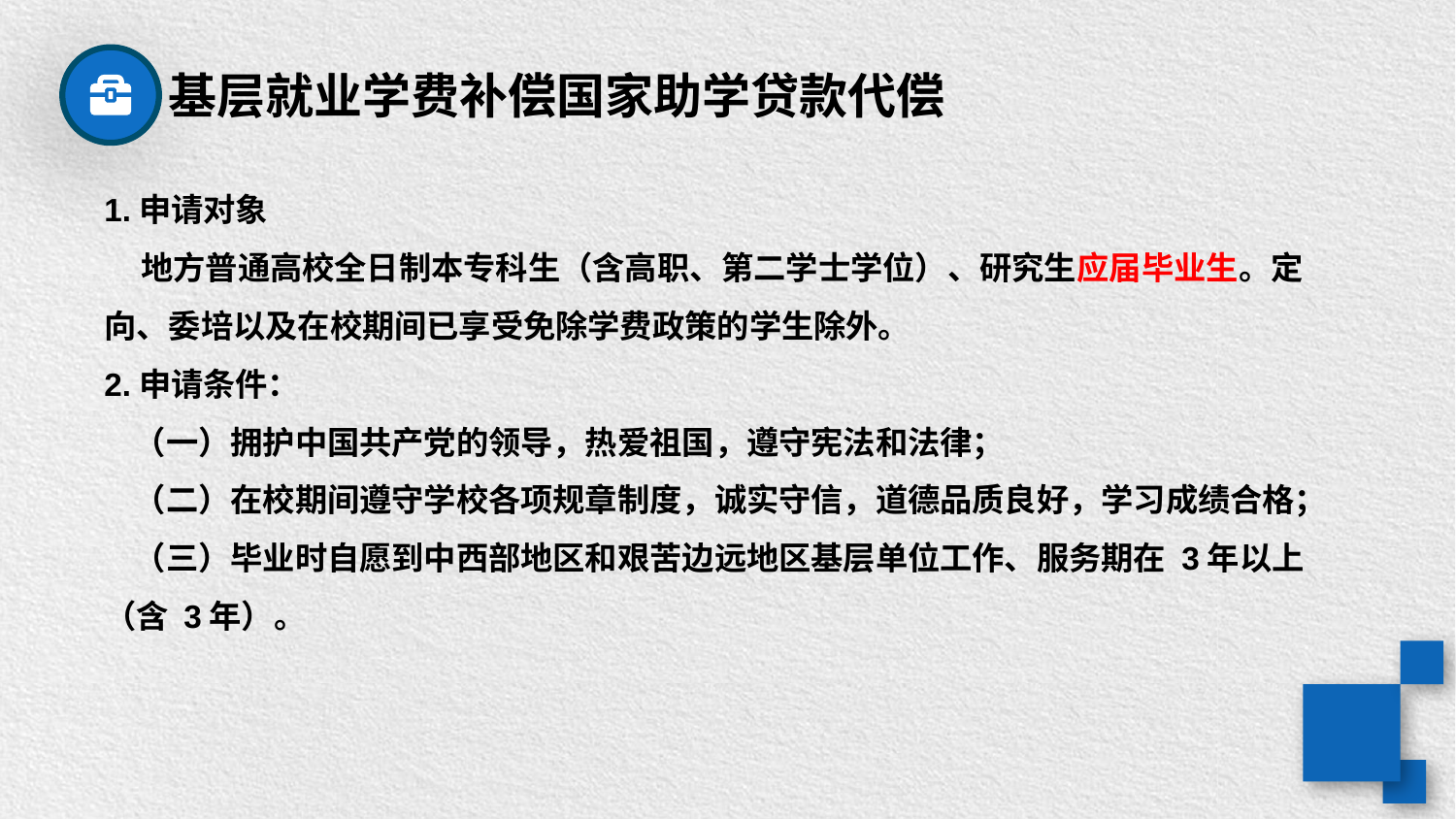

基层就业学费补偿国家助学贷款代偿

1.申请对象
    地方普通高校全日制本专科生（含高职、第二学士学位）、研究生应届毕业生。定向、委培以及在校期间已享受免除学费政策的学生除外。
2.申请条件：
   （一）拥护中国共产党的领导，热爱祖国，遵守宪法和法律；
   （二）在校期间遵守学校各项规章制度，诚实守信，道德品质良好，学习成绩合格；
   （三）毕业时自愿到中西部地区和艰苦边远地区基层单位工作、服务期在 3年以上（含 3年）。